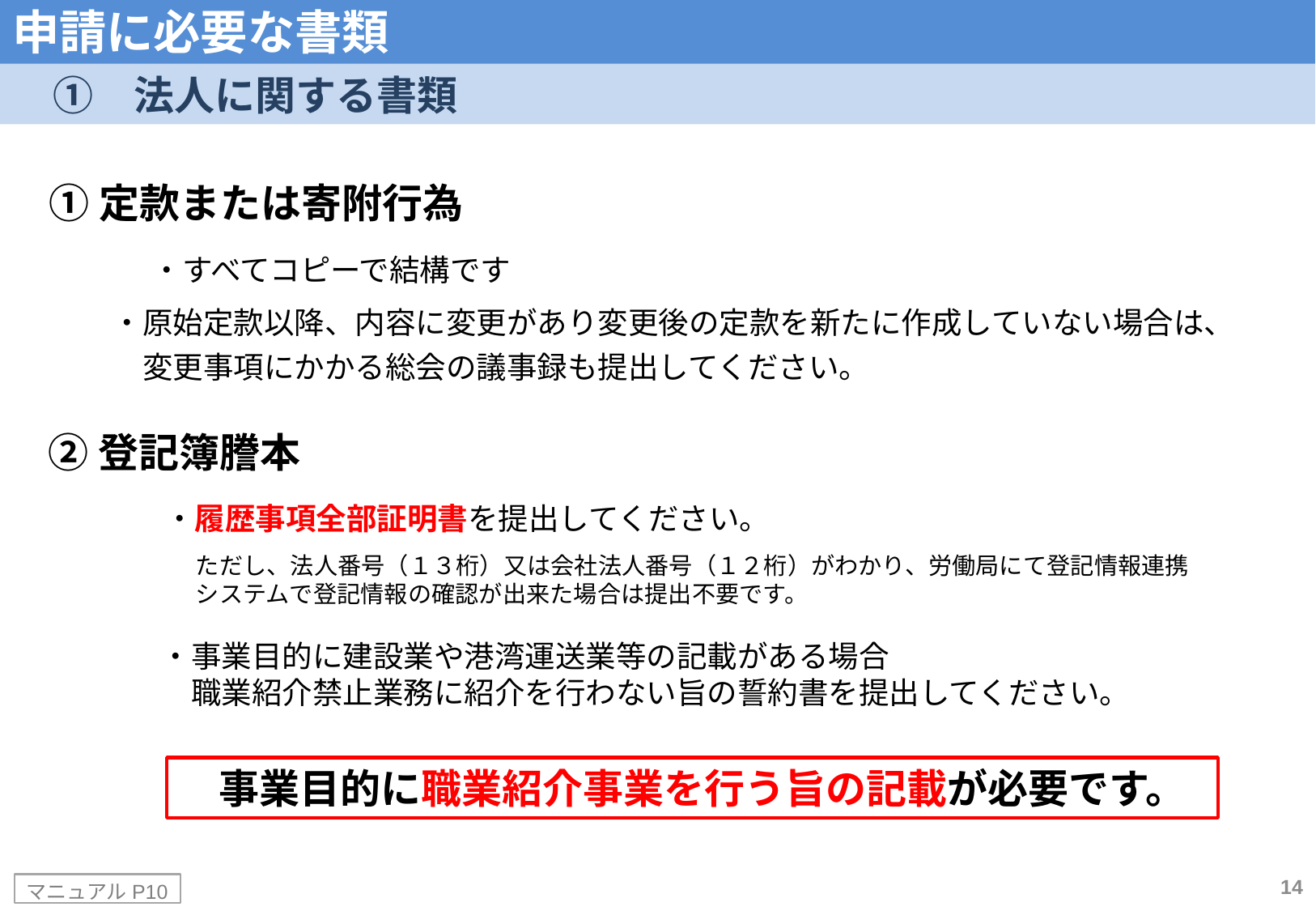

申請に必要な書類
　①　法人に関する書類
①定款または寄附行為
・すべてコピーで結構です
・原始定款以降、内容に変更があり変更後の定款を新たに作成していない場合は、
　変更事項にかかる総会の議事録も提出してください。
②登記簿謄本
・履歴事項全部証明書を提出してください。
ただし、法人番号（１３桁）又は会社法人番号（１２桁）がわかり、労働局にて登記情報連携
システムで登記情報の確認が出来た場合は提出不要です。
・事業目的に建設業や港湾運送業等の記載がある場合
　職業紹介禁止業務に紹介を行わない旨の誓約書を提出してください。
　事業目的に職業紹介事業を行う旨の記載が必要です。
14
マニュアルP10